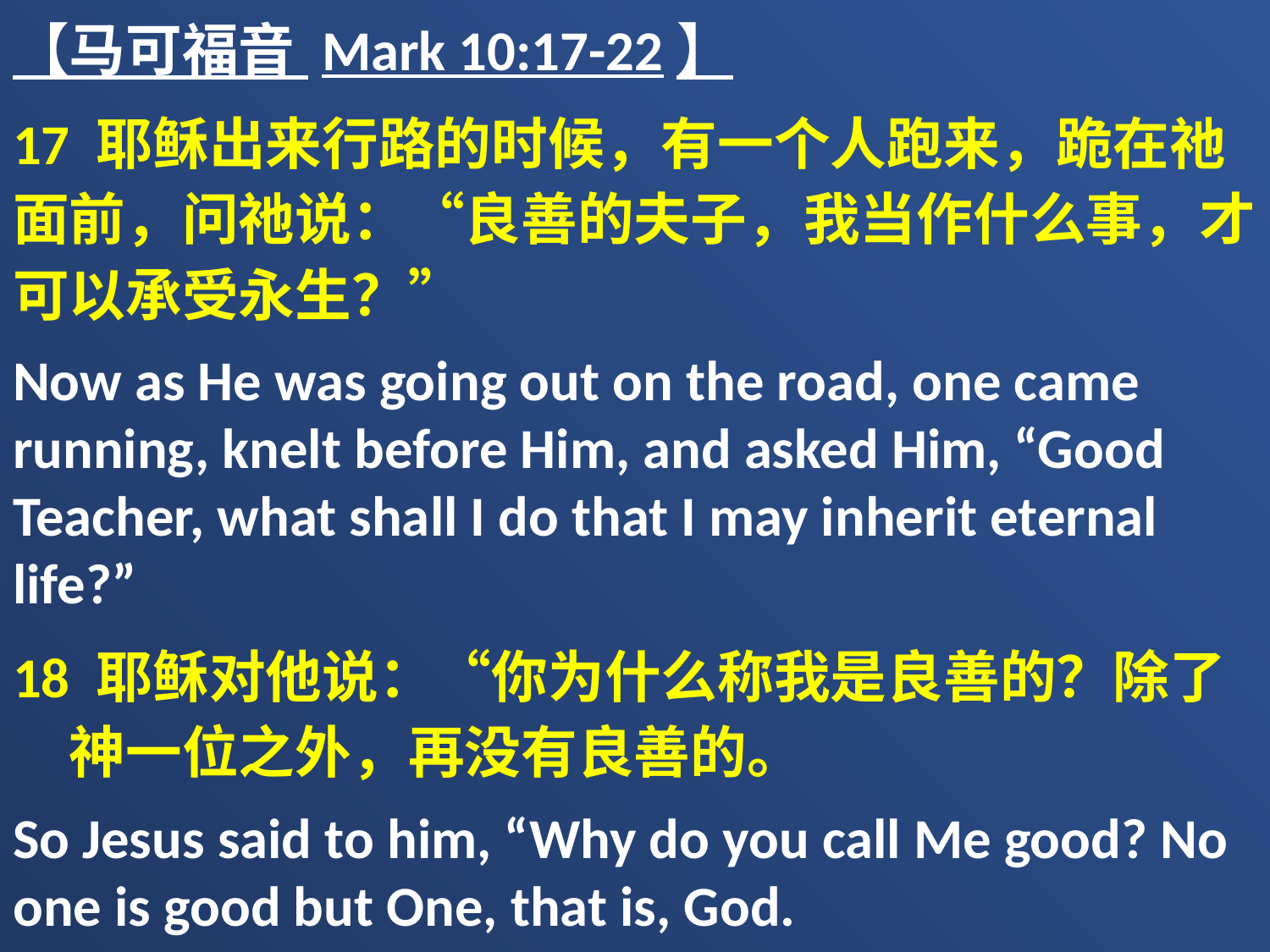

【马可福音 Mark 10:17-22】
17 耶稣出来行路的时候，有一个人跑来，跪在祂面前，问祂说：“良善的夫子，我当作什么事，才可以承受永生？”
Now as He was going out on the road, one came running, knelt before Him, and asked Him, “Good Teacher, what shall I do that I may inherit eternal life?”
18 耶稣对他说：“你为什么称我是良善的？除了　神一位之外，再没有良善的。
So Jesus said to him, “Why do you call Me good? No one is good but One, that is, God.